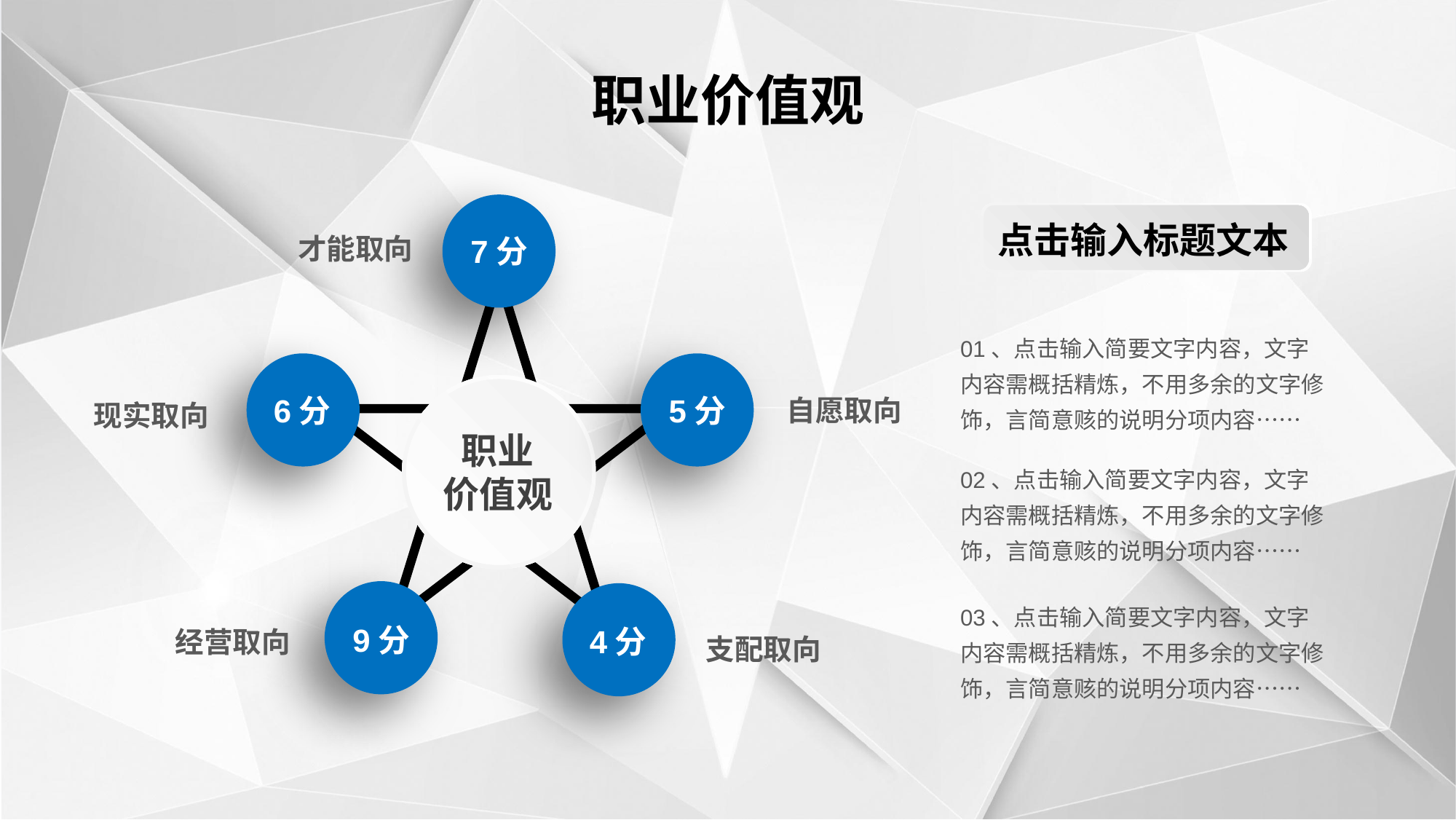

职业价值观

点击输入标题文本
才能取向
7分

01、点击输入简要文字内容，文字内容需概括精炼，不用多余的文字修饰，言简意赅的说明分项内容……

职业
价值观
自愿取向
现实取向
6分
5分
02、点击输入简要文字内容，文字内容需概括精炼，不用多余的文字修饰，言简意赅的说明分项内容……

03、点击输入简要文字内容，文字内容需概括精炼，不用多余的文字修饰，言简意赅的说明分项内容……
经营取向
9分
4分
支配取向
延迟符